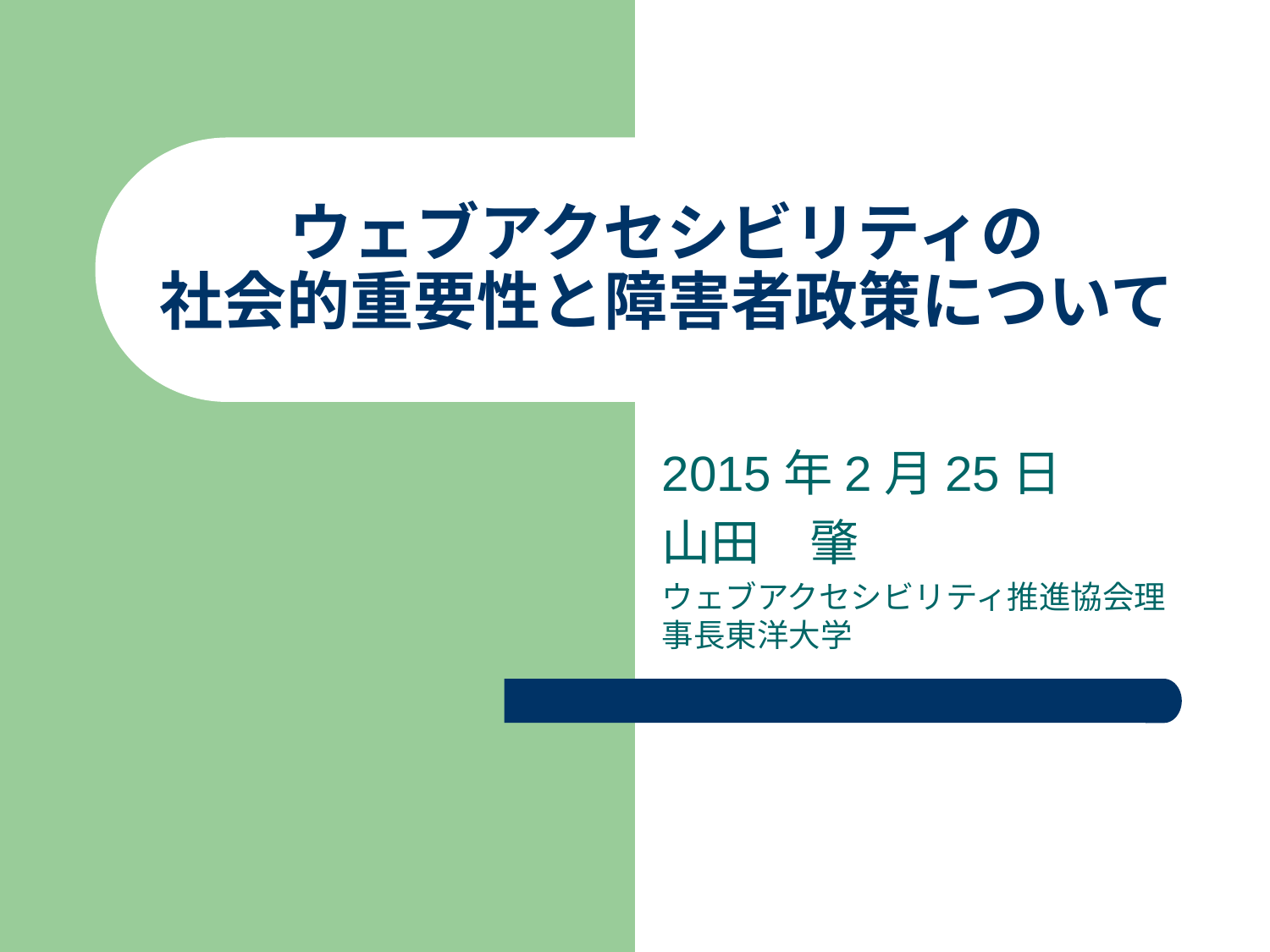

# ウェブアクセシビリティの 社会的重要性と障害者政策について
2015年2月25日
山田　肇
ウェブアクセシビリティ推進協会理事長東洋大学